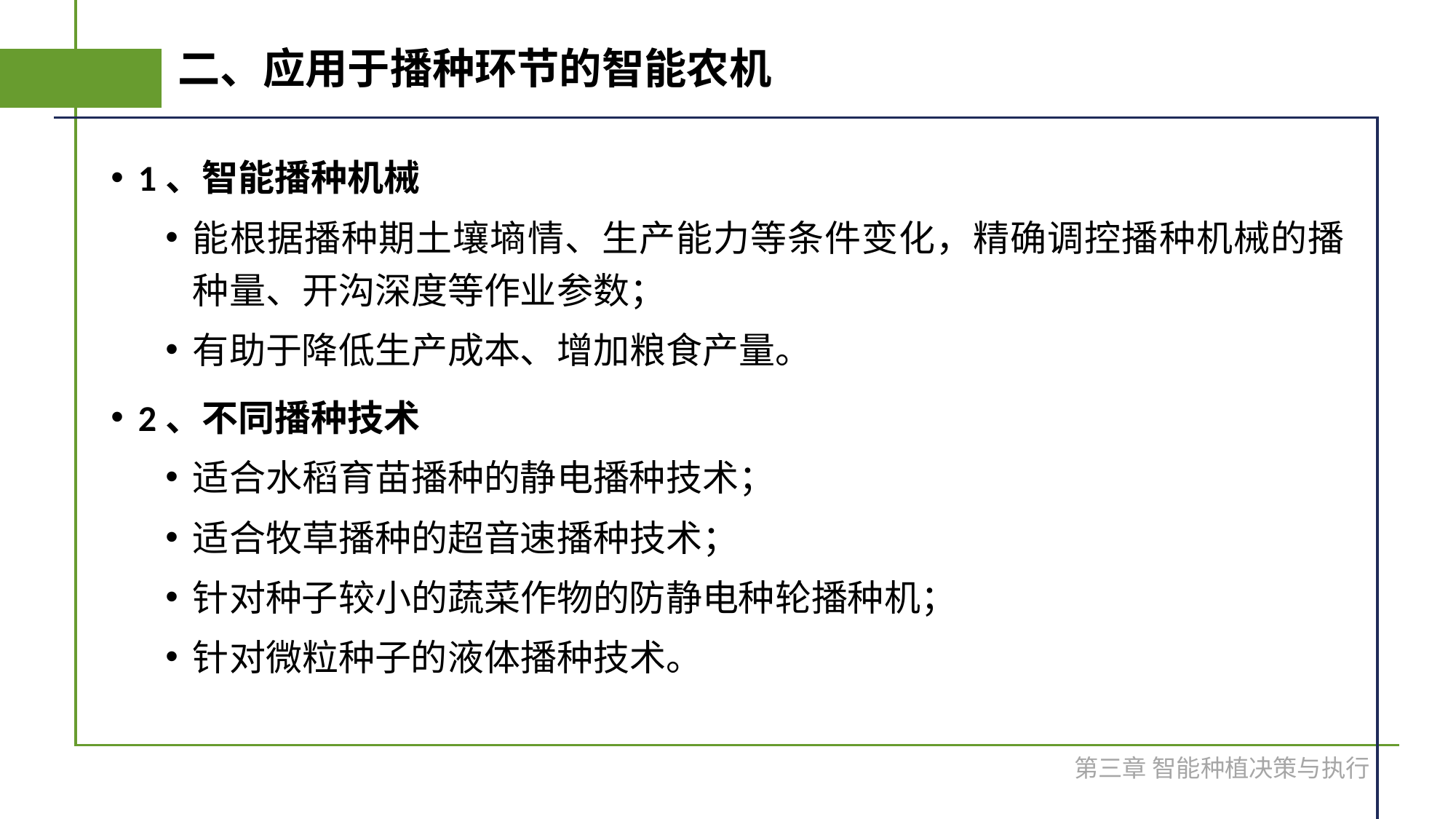

# 二、应用于播种环节的智能农机
1、智能播种机械
能根据播种期土壤墒情、生产能力等条件变化，精确调控播种机械的播种量、开沟深度等作业参数；
有助于降低生产成本、增加粮食产量。
2、不同播种技术
适合水稻育苗播种的静电播种技术；
适合牧草播种的超音速播种技术；
针对种子较小的蔬菜作物的防静电种轮播种机；
针对微粒种子的液体播种技术。

第三章 智能种植决策与执行